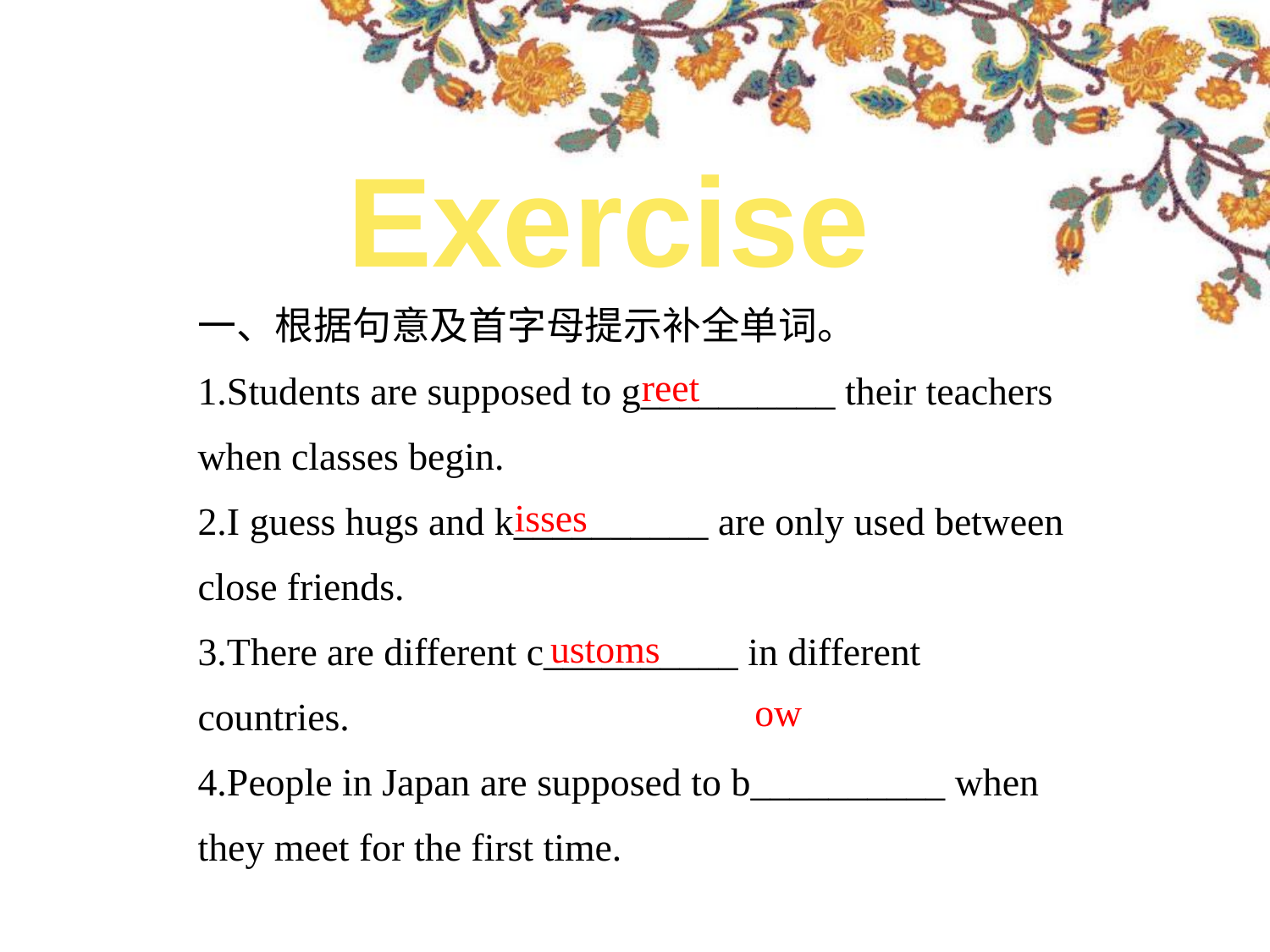

Exercise
一、根据句意及首字母提示补全单词。
1.Students are supposed to g__________ their teachers when classes begin.
2.I guess hugs and k__________ are only used between close friends.
3.There are different c__________ in different countries.
4.People in Japan are supposed to b__________ when they meet for the first time.
reet
isses
ustoms
ow